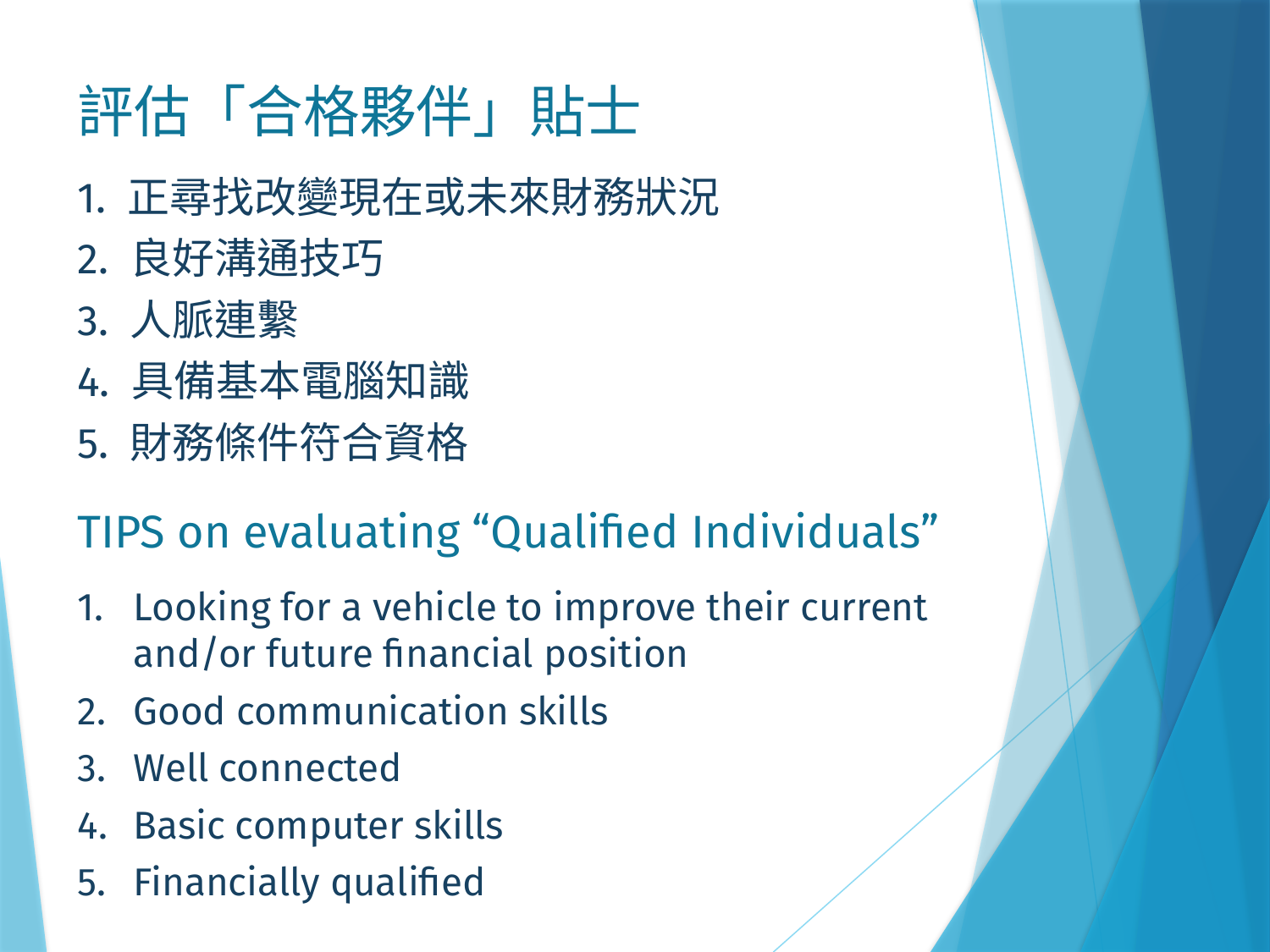

評估「合格夥伴」貼士
1. 正尋找改變現在或未來財務狀況
2. 良好溝通技巧
3. 人脈連繫
4. 具備基本電腦知識
5. 財務條件符合資格
TIPS on evaluating “Qualified Individuals”
Looking for a vehicle to improve their current and/or future financial position
Good communication skills
Well connected
Basic computer skills
Financially qualified